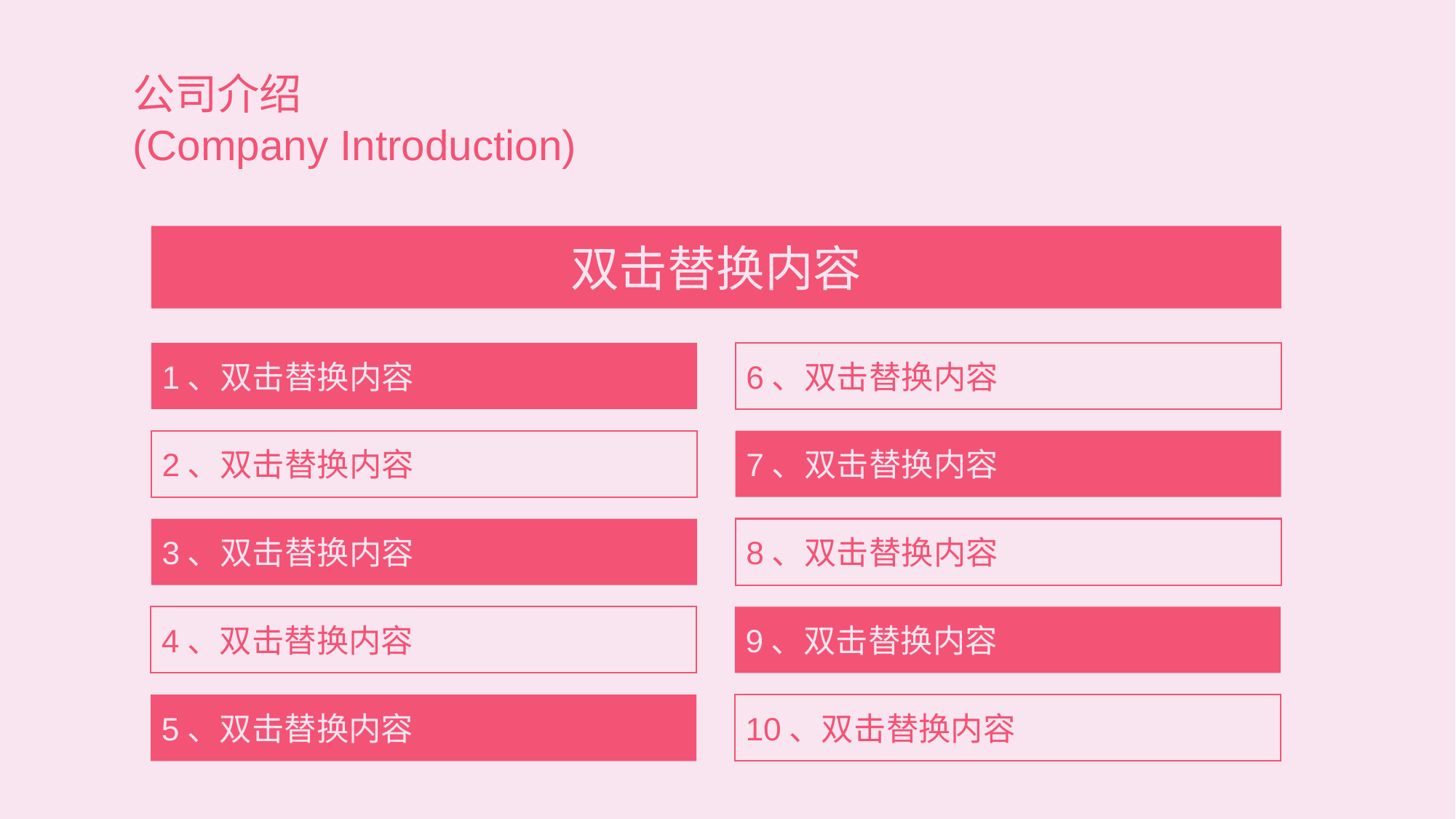

公司介绍
(Company Introduction)
双击替换内容

1、双击替换内容

6、双击替换内容

2、双击替换内容

7、双击替换内容
3、双击替换内容
8、双击替换内容
4、双击替换内容
9、双击替换内容
5、双击替换内容
10、双击替换内容